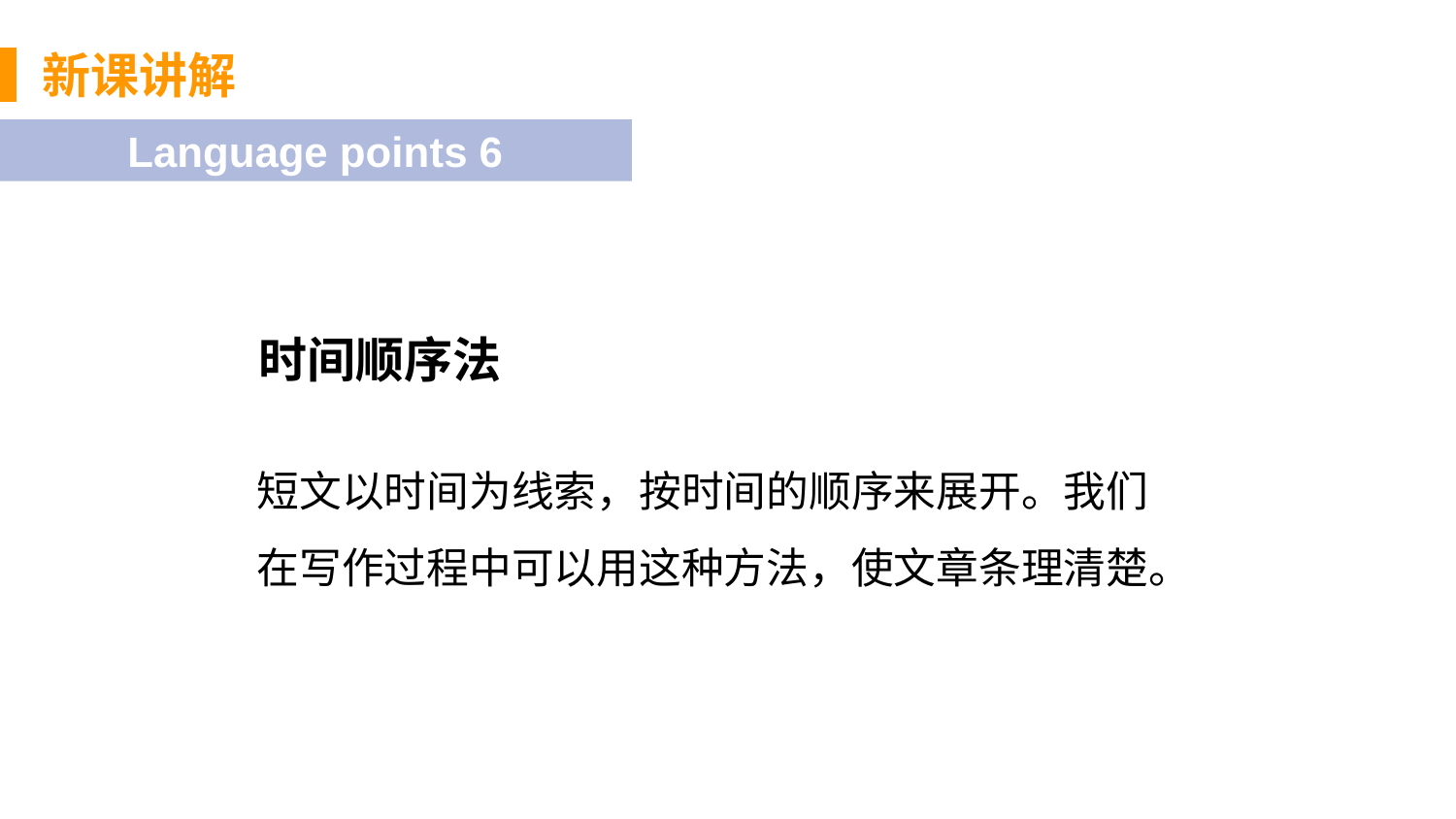

新课讲解

Language points 6
时间顺序法
短文以时间为线索，按时间的顺序来展开。我们在写作过程中可以用这种方法，使文章条理清楚。